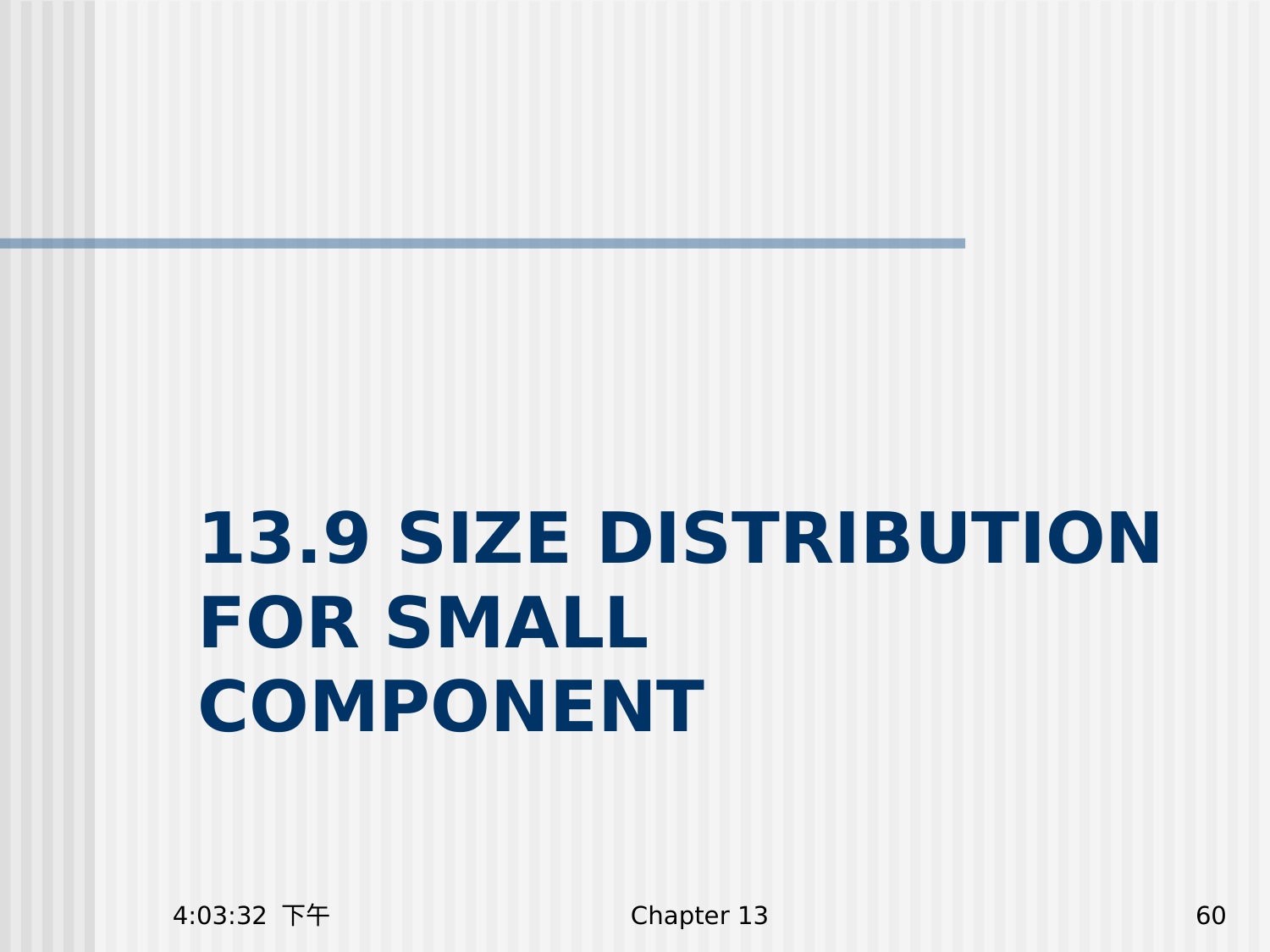

# 13.9 Size distribution for small component
4:03:32 下午
Chapter 13
60